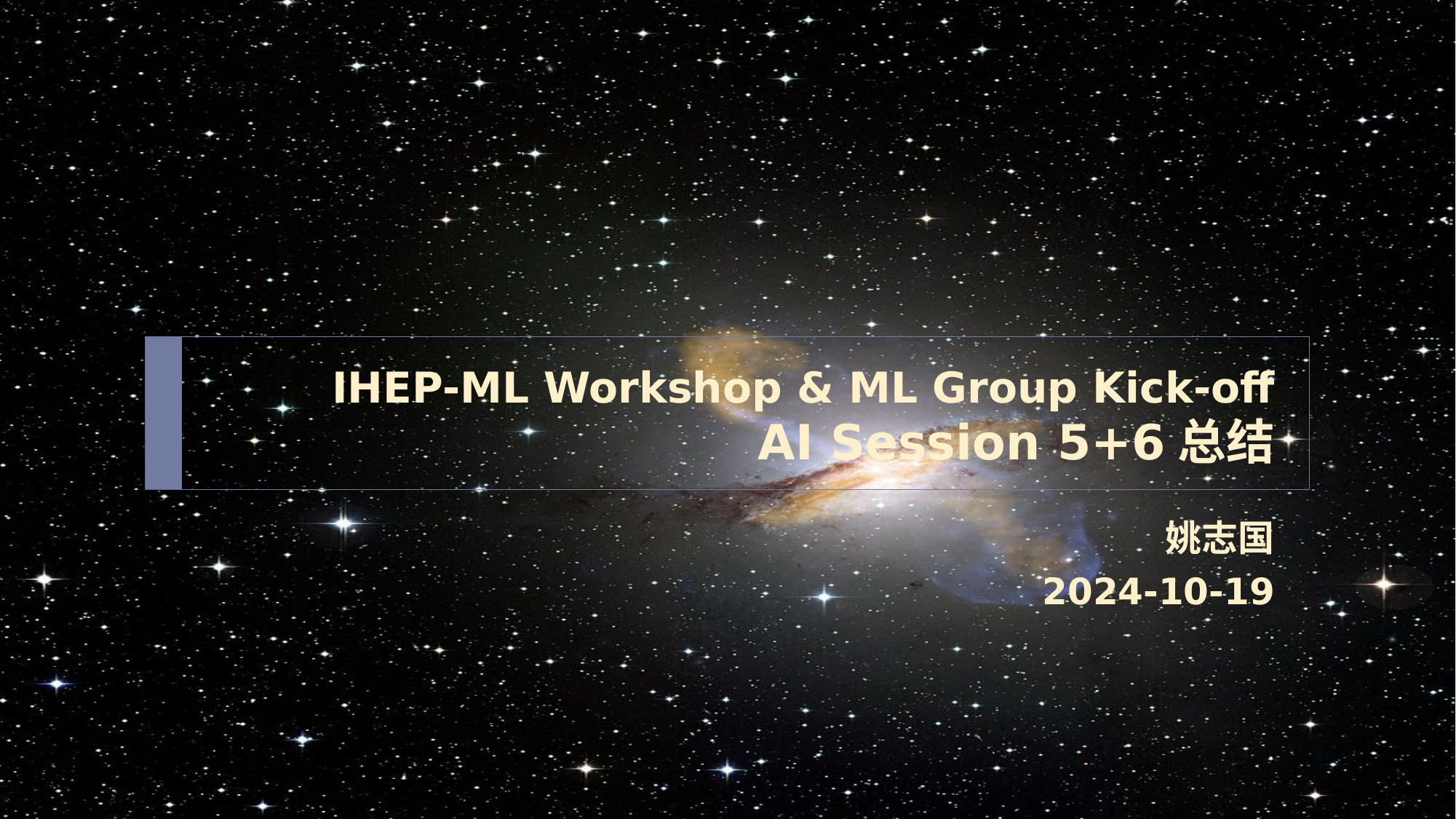

# IHEP-ML Workshop & ML Group Kick-off AI Session 5+6总结
姚志国
2024-10-19